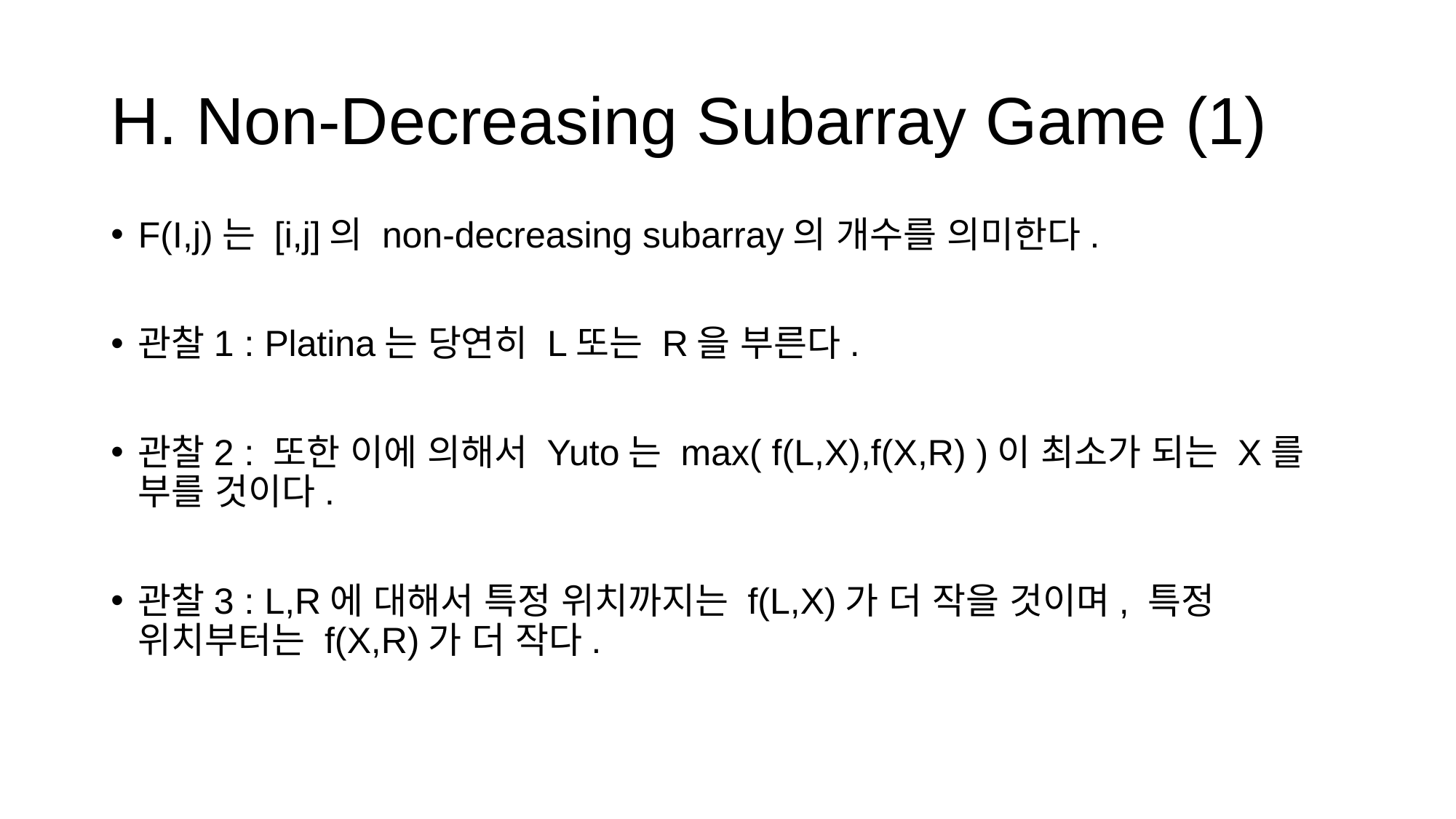

# H. Non-Decreasing Subarray Game (1)
F(I,j)는 [i,j]의 non-decreasing subarray의 개수를 의미한다.

관찰1 : Platina는 당연히 L또는 R을 부른다.

관찰2 : 또한 이에 의해서 Yuto는 max( f(L,X),f(X,R) )이 최소가 되는 X를 부를 것이다.

관찰3 : L,R에 대해서 특정 위치까지는 f(L,X)가 더 작을 것이며, 특정 위치부터는 f(X,R)가 더 작다.